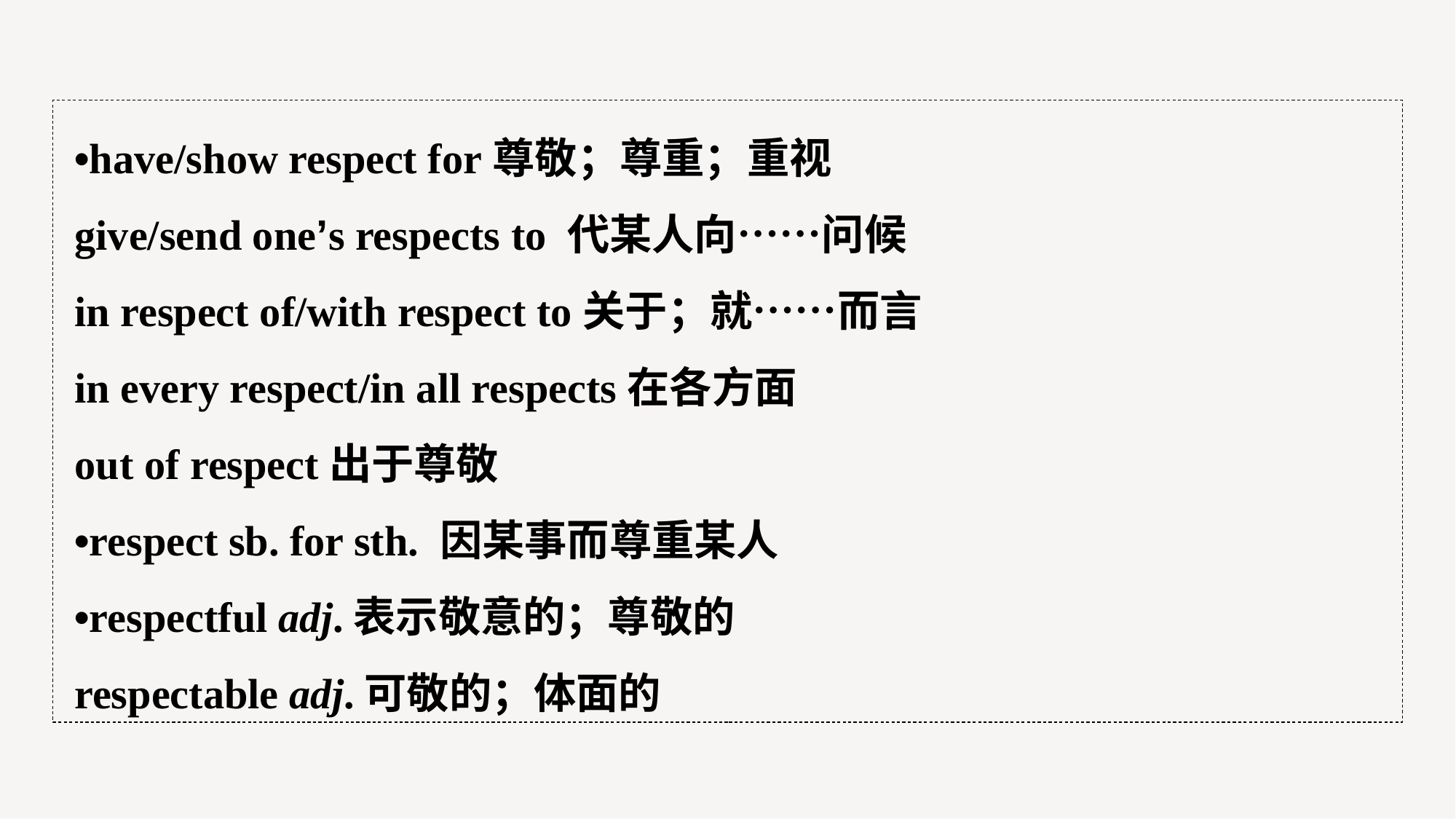

•have/show respect for尊敬；尊重；重视
give/send one’s respects to 代某人向……问候
in respect of/with respect to关于；就……而言
in every respect/in all respects在各方面
out of respect出于尊敬
•respect sb. for sth. 因某事而尊重某人
•respectful adj.表示敬意的；尊敬的
respectable adj.可敬的；体面的